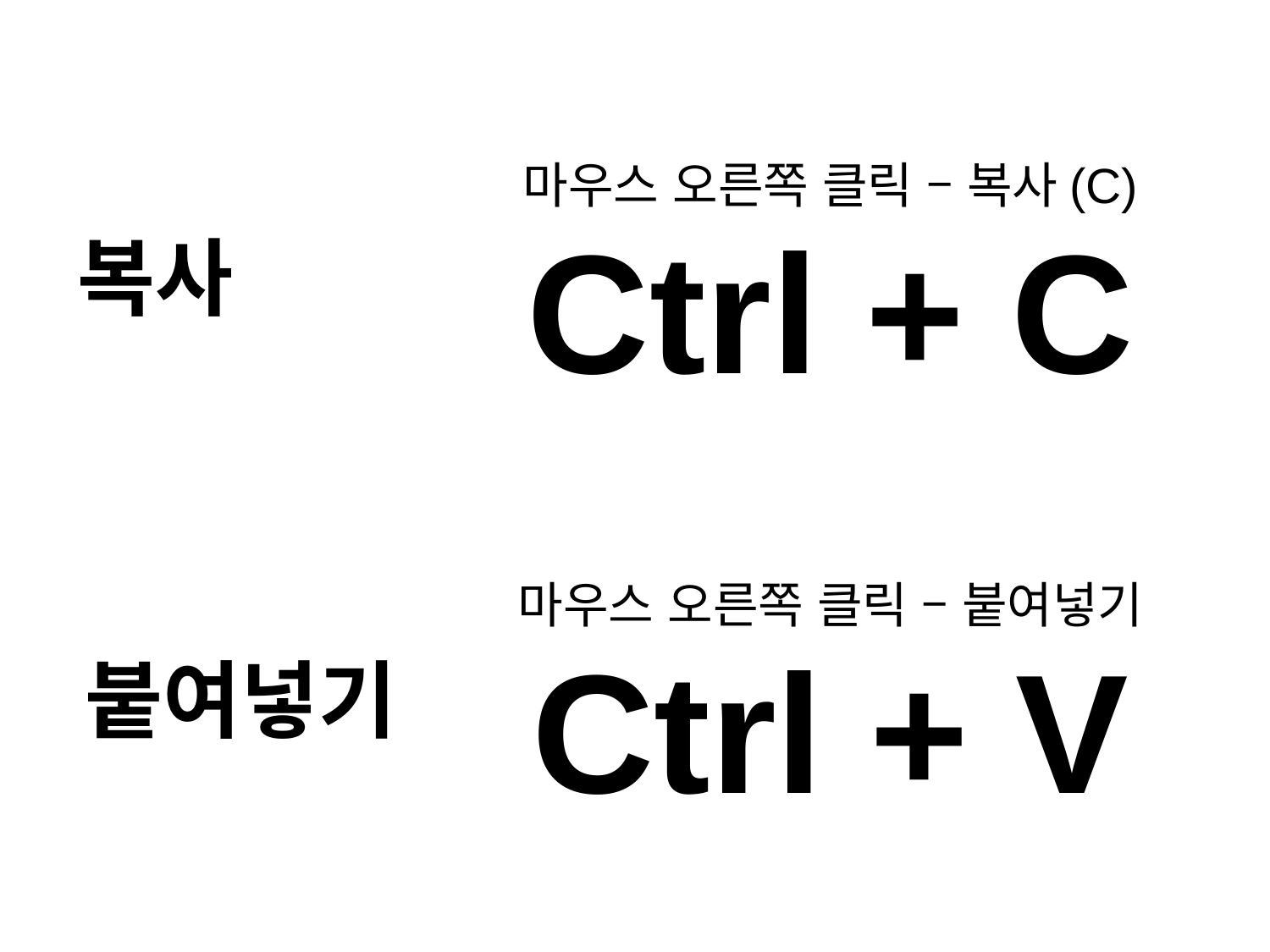

마우스 오른쪽 클릭 – 복사(C)
Ctrl + C
복사
마우스 오른쪽 클릭 – 붙여넣기
Ctrl + V
붙여넣기